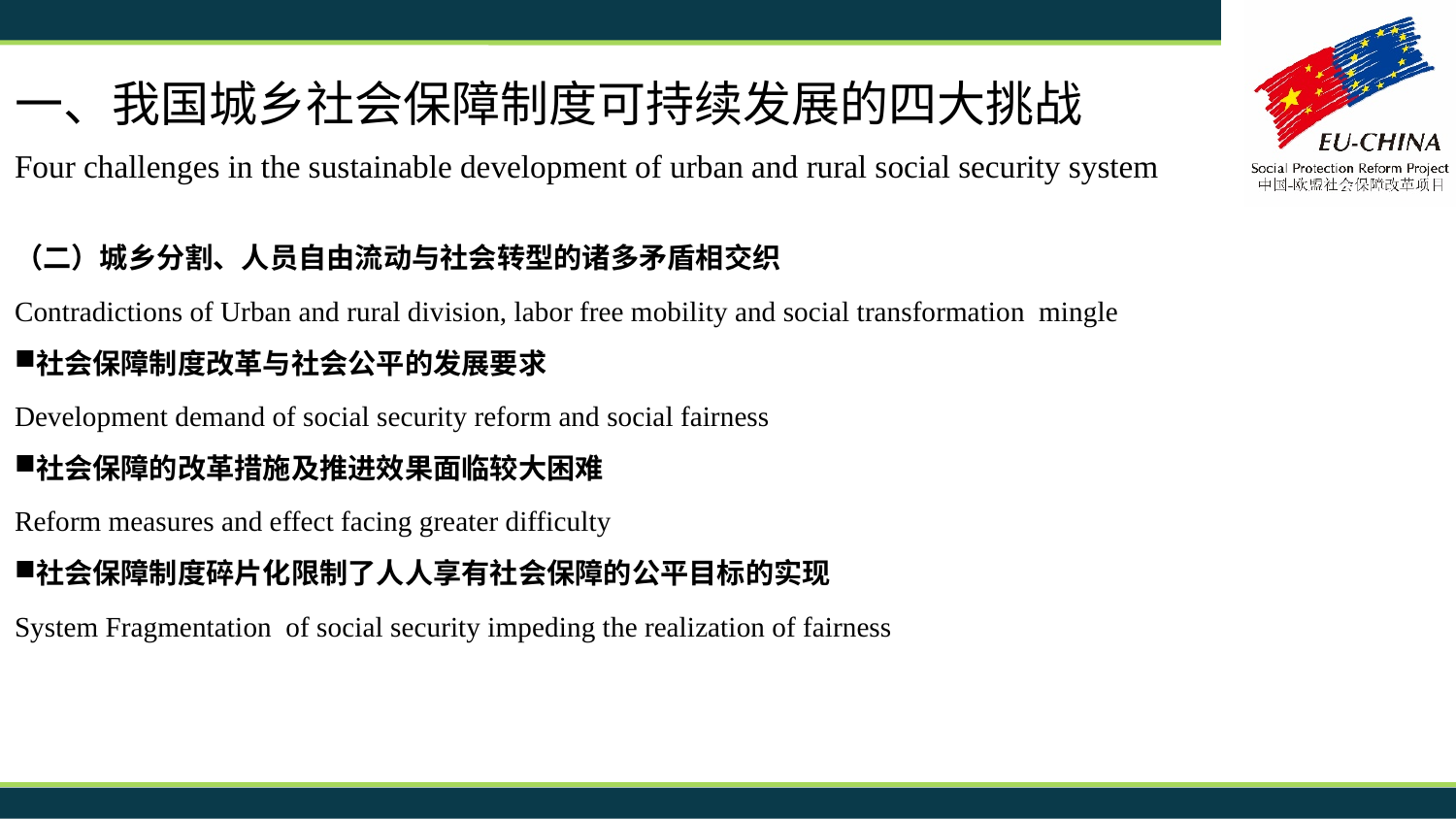

一、我国城乡社会保障制度可持续发展的四大挑战
Four challenges in the sustainable development of urban and rural social security system
（二）城乡分割、人员自由流动与社会转型的诸多矛盾相交织
Contradictions of Urban and rural division, labor free mobility and social transformation  mingle
社会保障制度改革与社会公平的发展要求
Development demand of social security reform and social fairness
社会保障的改革措施及推进效果面临较大困难
Reform measures and effect facing greater difficulty
社会保障制度碎片化限制了人人享有社会保障的公平目标的实现
System Fragmentation  of social security impeding the realization of fairness